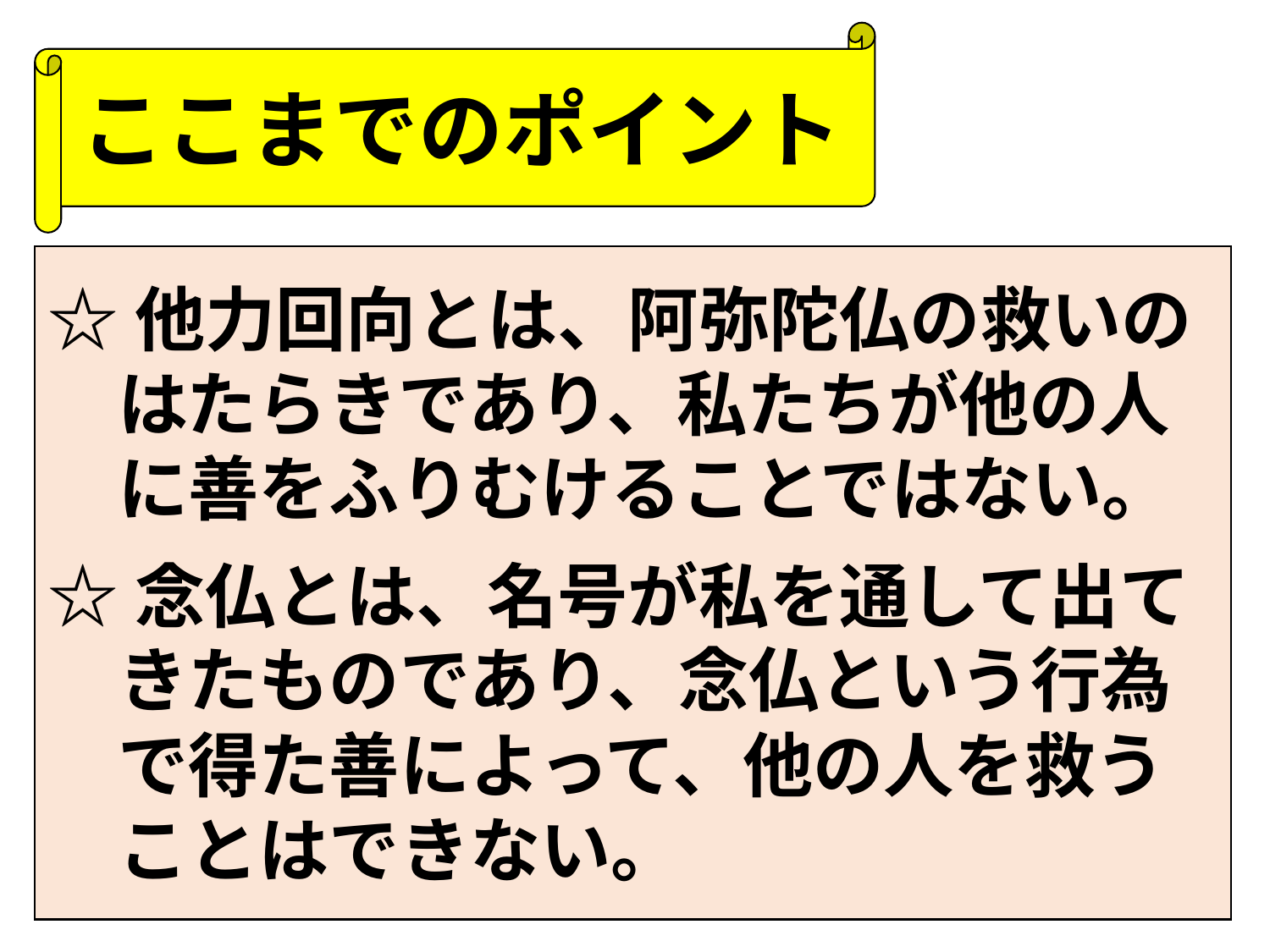

ここまでのポイント

☆他力回向とは、阿弥陀仏の救いの
　はたらきであり、私たちが他の人
　に善をふりむけることではない。

☆念仏とは、名号が私を通して出て
　きたものであり、念仏という行為
　で得た善によって、他の人を救う
　ことはできない。